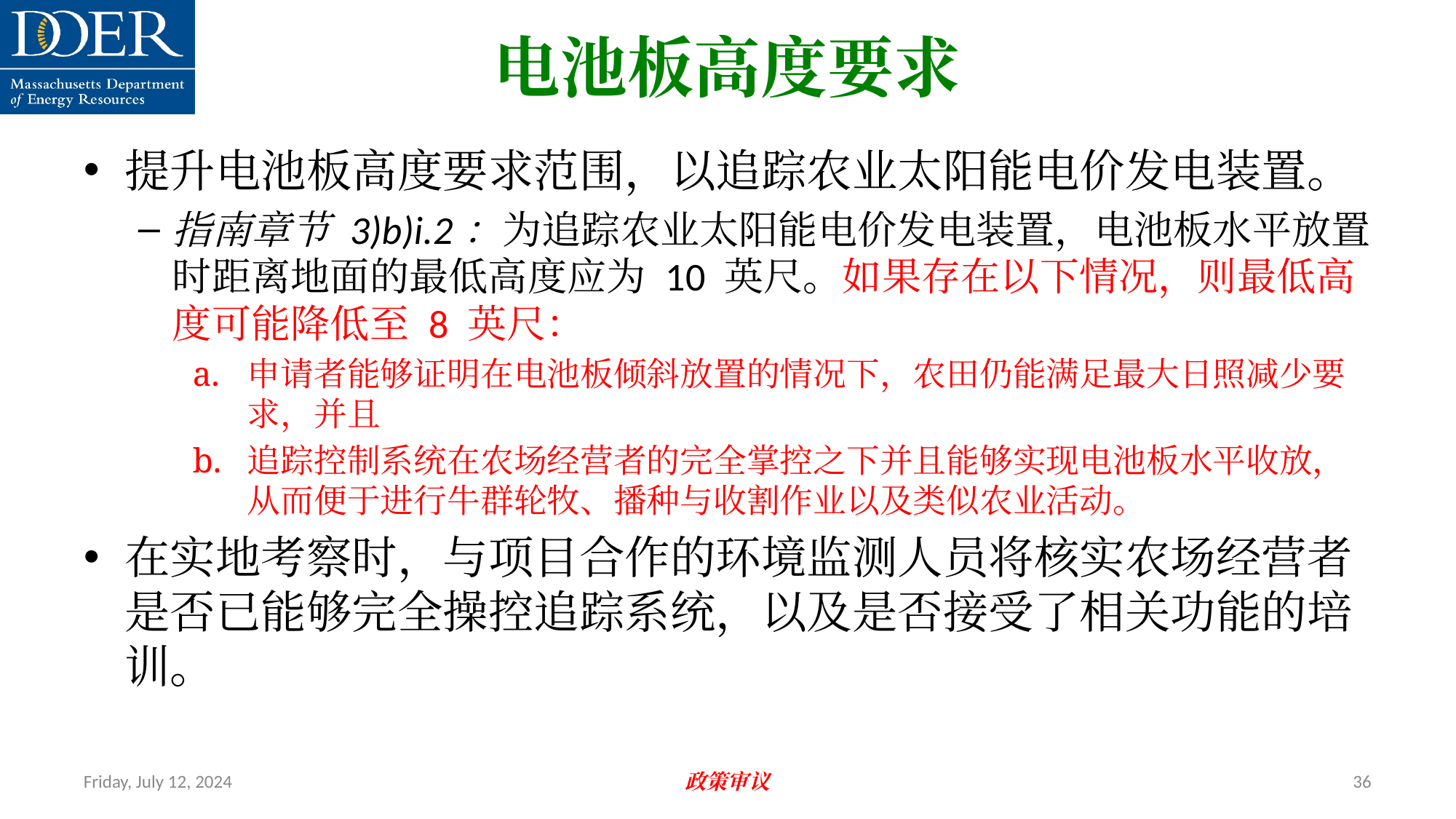

提升电池板高度要求范围，以追踪农业太阳能电价发电装置。
指南章节 3)b)i.2：为追踪农业太阳能电价发电装置，电池板水平放置时距离地面的最低高度应为 10 英尺。如果存在以下情况，则最低高度可能降低至 8 英尺：
申请者能够证明在电池板倾斜放置的情况下，农田仍能满足最大日照减少要求，并且
追踪控制系统在农场经营者的完全掌控之下并且能够实现电池板水平收放，从而便于进行牛群轮牧、播种与收割作业以及类似农业活动。
在实地考察时，与项目合作的环境监测人员将核实农场经营者是否已能够完全操控追踪系统，以及是否接受了相关功能的培训。
电池板高度要求
Friday, July 12, 2024
政策审议
36